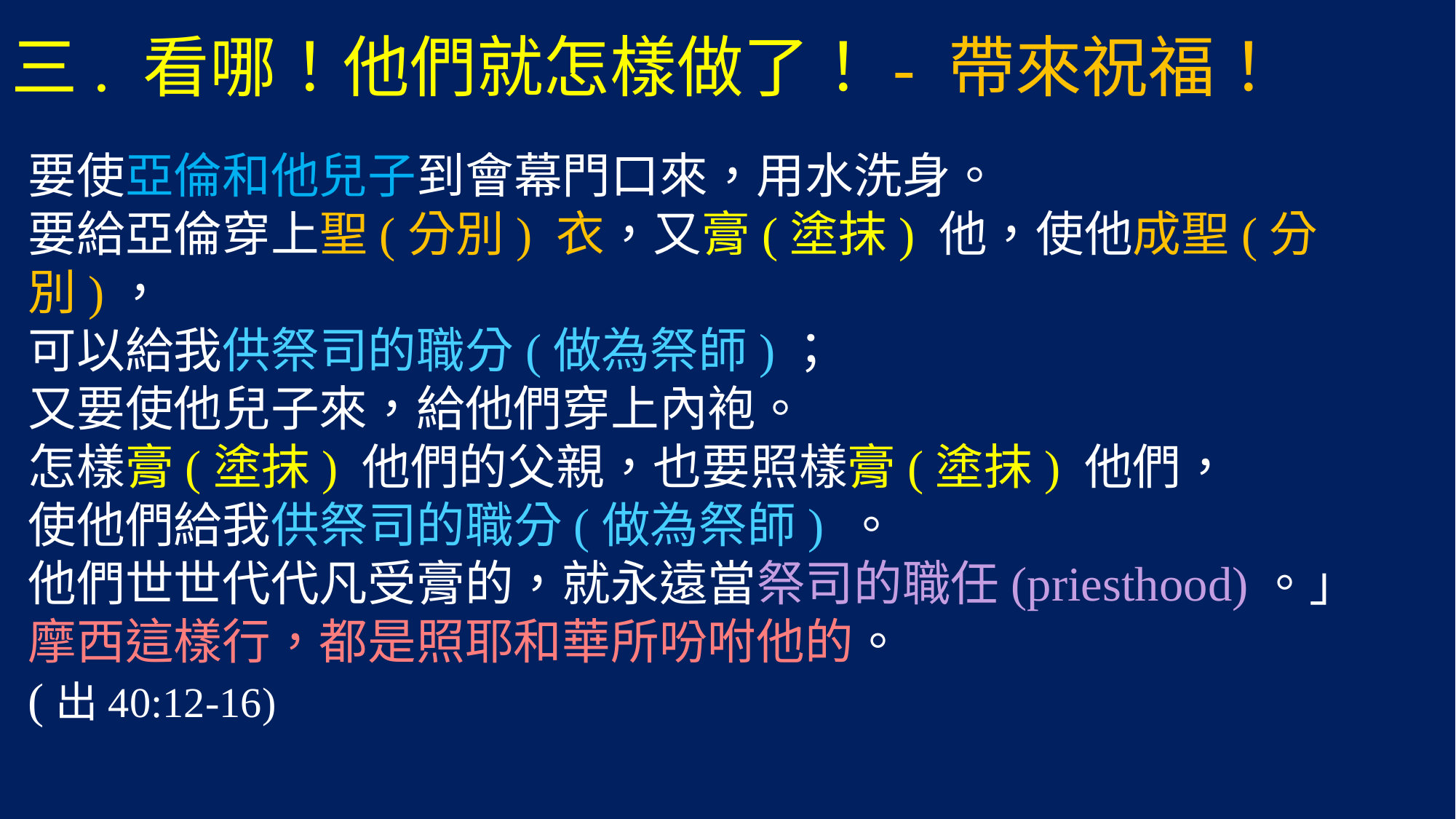

# 三. 看哪！他們就怎樣做了！- 帶來祝福！

要使亞倫和他兒子到會幕門口來，用水洗身。
要給亞倫穿上聖(分別) 衣，又膏(塗抹) 他，使他成聖(分別)，
可以給我供祭司的職分(做為祭師)；
又要使他兒子來，給他們穿上內袍。
怎樣膏(塗抹) 他們的父親，也要照樣膏(塗抹) 他們，
使他們給我供祭司的職分(做為祭師) 。
他們世世代代凡受膏的，就永遠當祭司的職任(priesthood)。」
摩西這樣行，都是照耶和華所吩咐他的。
(出40:12-16)